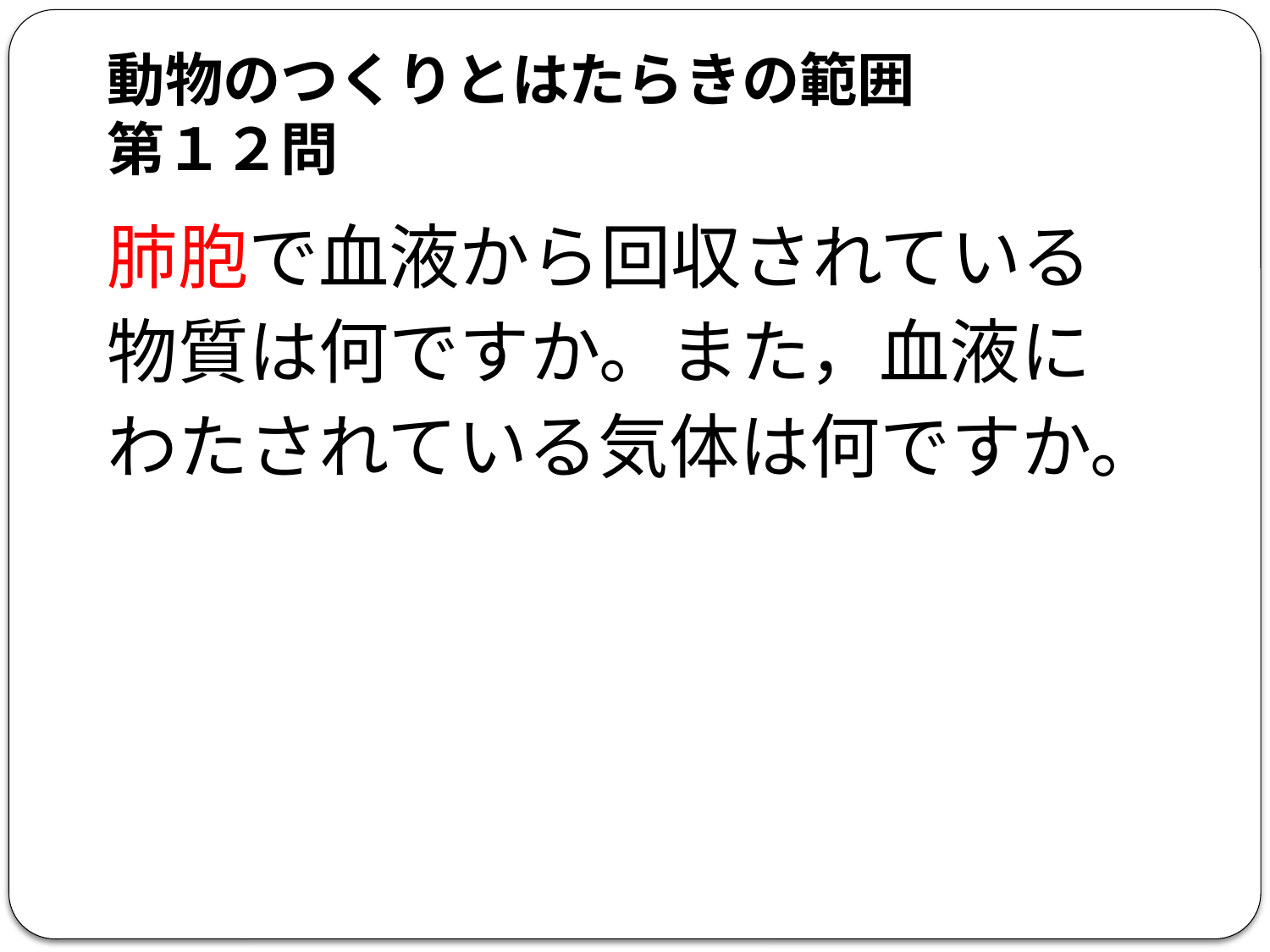

# 動物のつくりとはたらきの範囲 第１２問
肺胞で血液から回収されている
物質は何ですか。また，血液に
わたされている気体は何ですか。